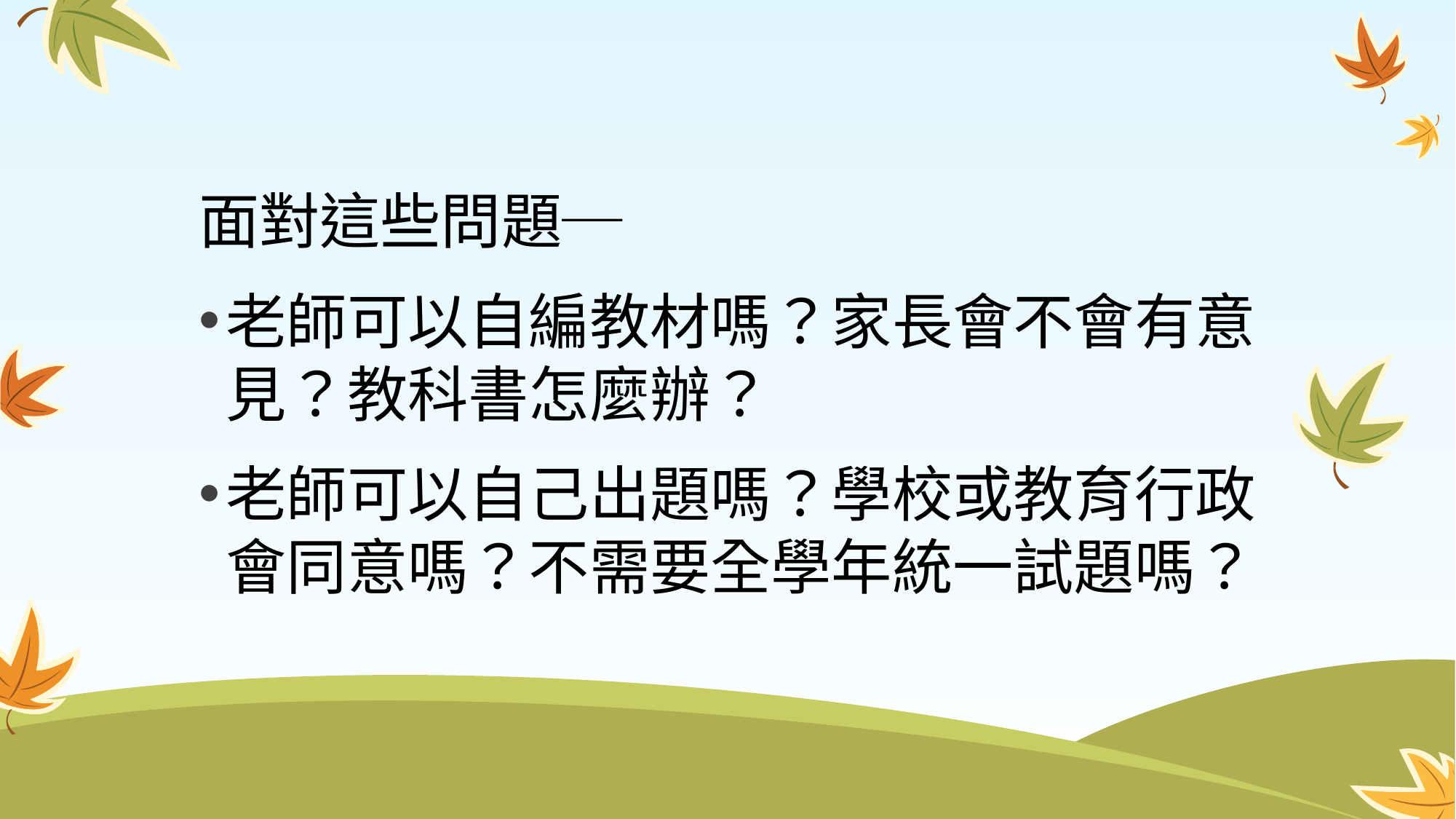

面對這些問題─
老師可以自編教材嗎？家長會不會有意見？教科書怎麼辦？
老師可以自己出題嗎？學校或教育行政會同意嗎？不需要全學年統一試題嗎？